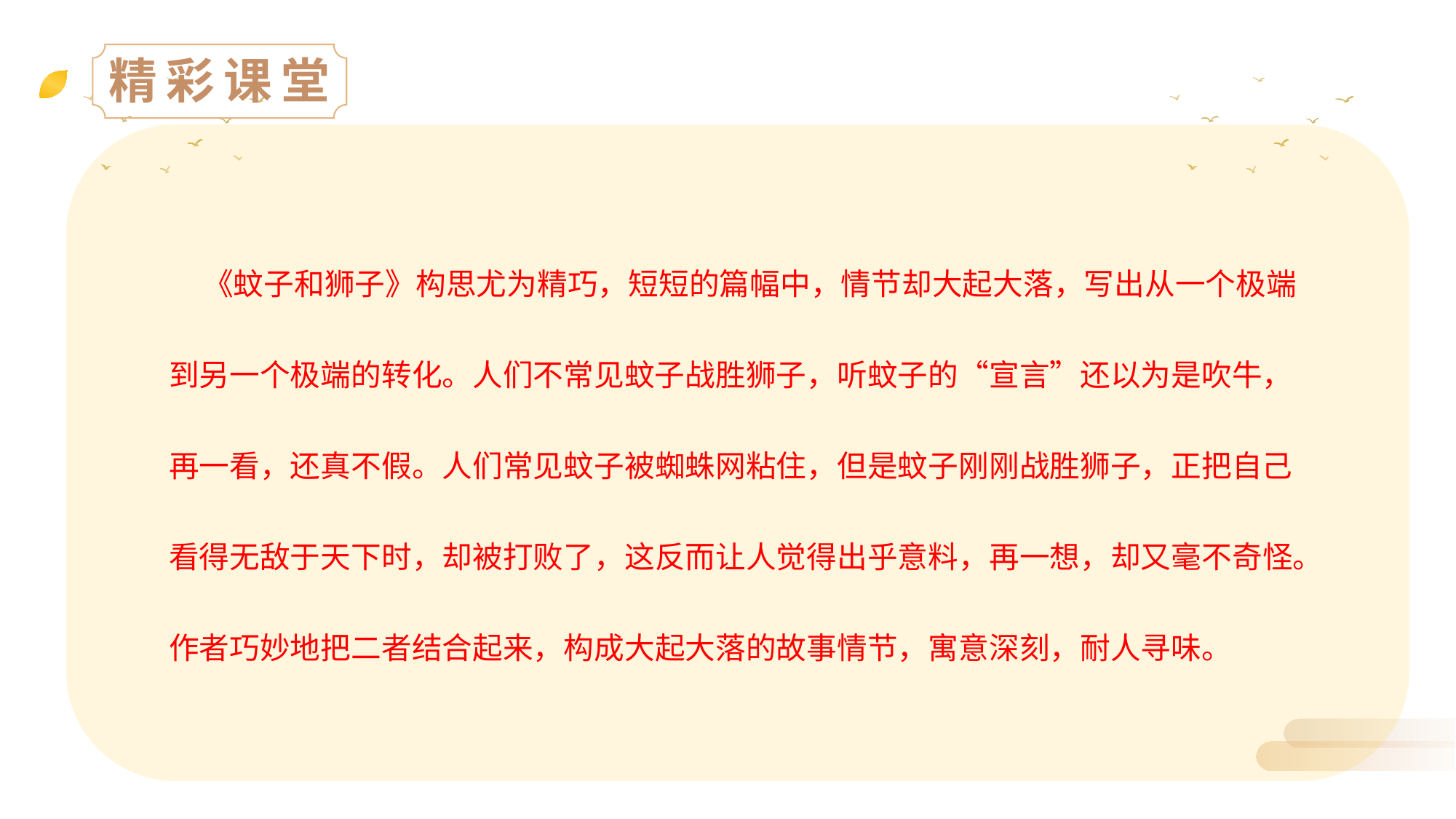

精彩课堂
    《蚊子和狮子》构思尤为精巧，短短的篇幅中，情节却大起大落，写出从一个极端到另一个极端的转化。人们不常见蚊子战胜狮子，听蚊子的“宣言”还以为是吹牛，再一看，还真不假。人们常见蚊子被蜘蛛网粘住，但是蚊子刚刚战胜狮子，正把自己看得无敌于天下时，却被打败了，这反而让人觉得出乎意料，再一想，却又毫不奇怪。作者巧妙地把二者结合起来，构成大起大落的故事情节，寓意深刻，耐人寻味。